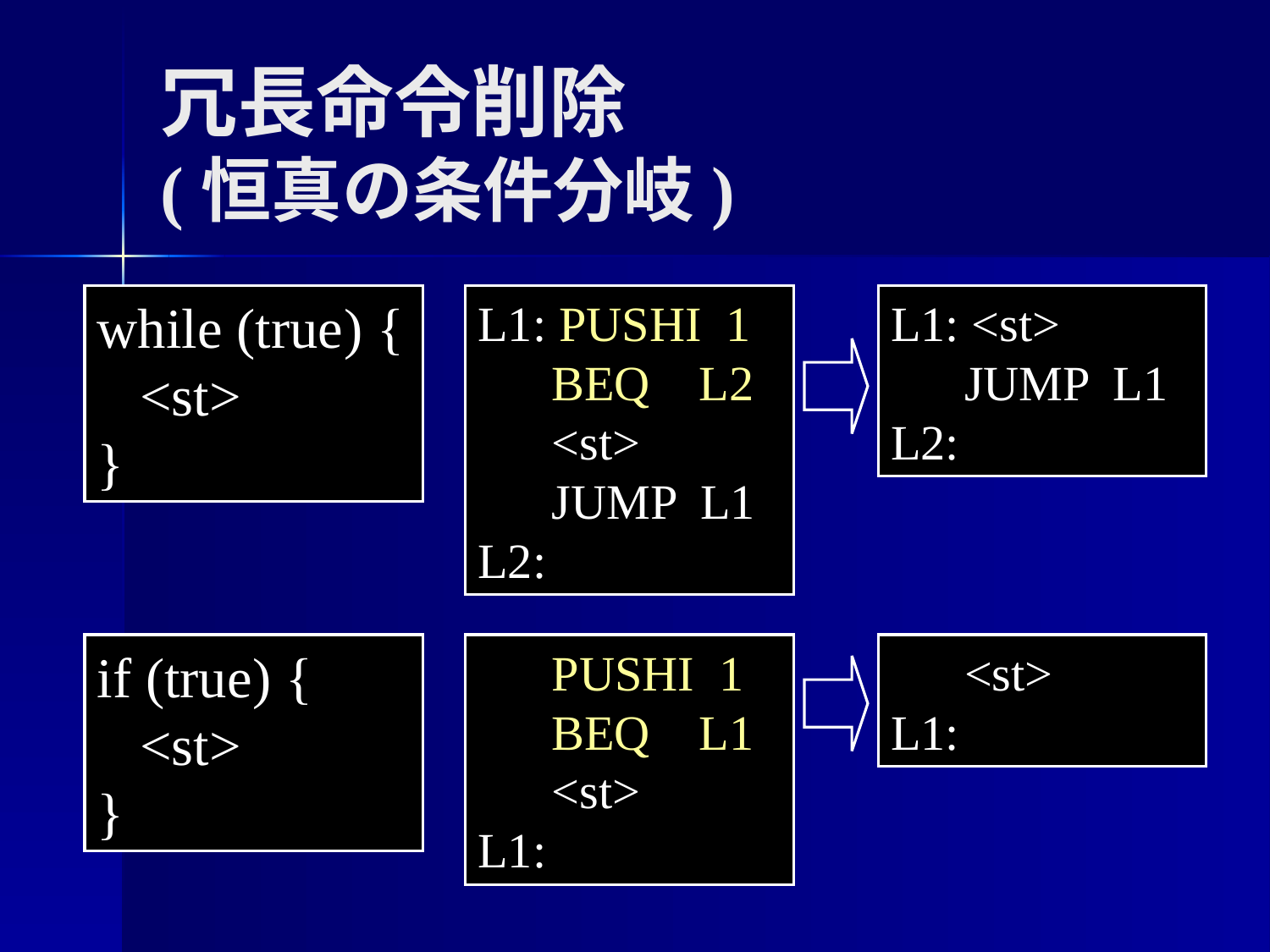

冗長命令削除
(恒真の条件分岐)
while (true) {
   <st>
}
L1: PUSHI  1
      BEQ    L2
      <st>
      JUMP  L1
L2:
L1: PUSHI  1
      BEQ    L2
      <st>
      JUMP  L1
L2:
L1: <st>
      JUMP  L1
L2:

if (true) {
   <st>
}
      PUSHI  1
      BEQ    L1
      <st>
L1:
      PUSHI  1
      BEQ    L1
      <st>
L1:
      <st>
L1: